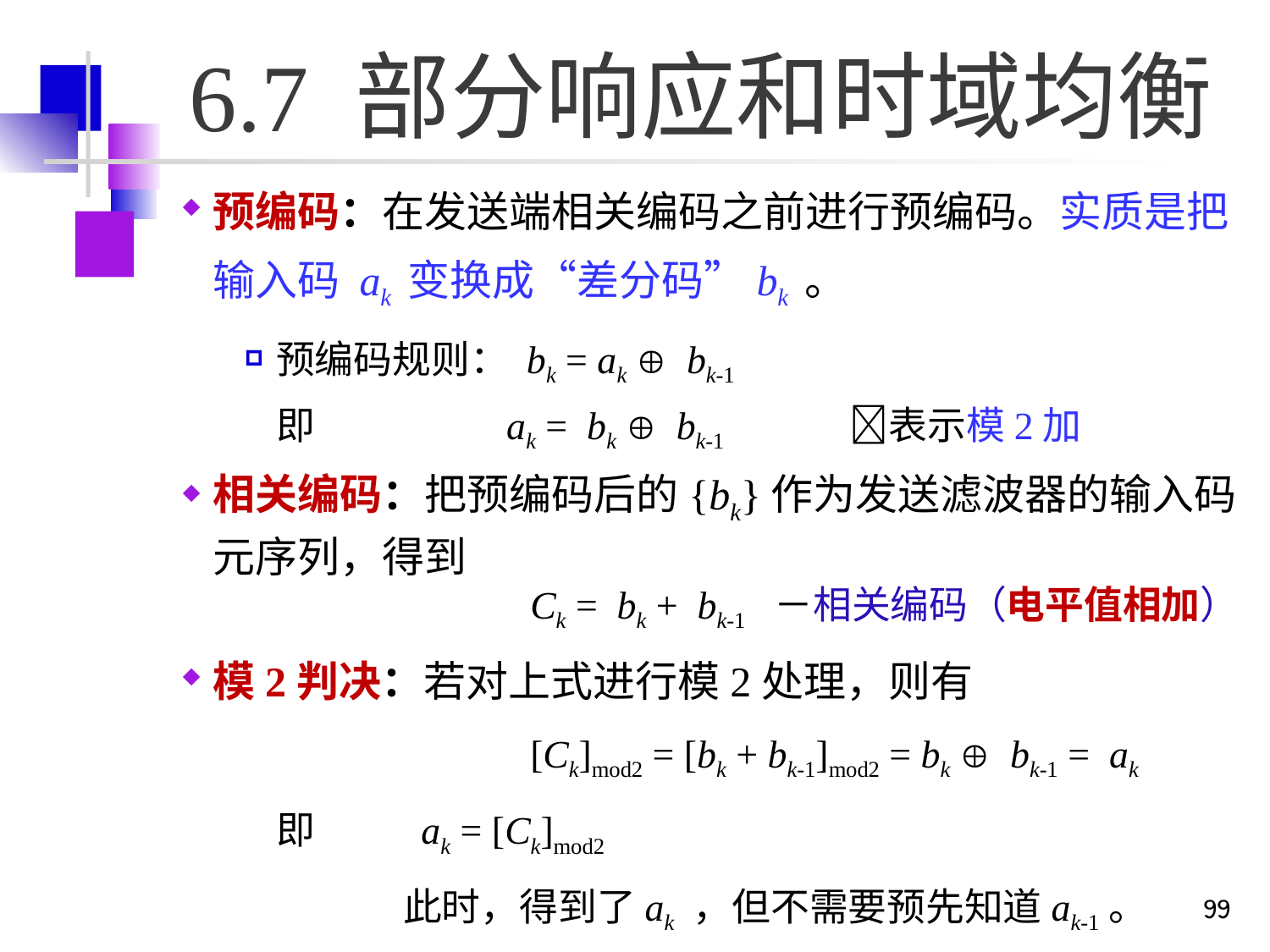

# 6.7 部分响应和时域均衡
预编码：在发送端相关编码之前进行预编码。实质是把输入码 ak 变换成“差分码”bk 。
预编码规则： bk = ak ⊕  bk-1
	即                     ak =  bk ⊕  bk-1    　　⊕表示模2加
相关编码：把预编码后的{bk}作为发送滤波器的输入码元序列，得到
			Ck =  bk +  bk-1  －相关编码（电平值相加）
模2判决：若对上式进行模2处理，则有
			[Ck]mod2 = [bk + bk-1]mod2 = bk ⊕  bk-1 =  ak
	即	 ak = [Ck]mod2
		此时，得到了ak ，但不需要预先知道ak-1。
99